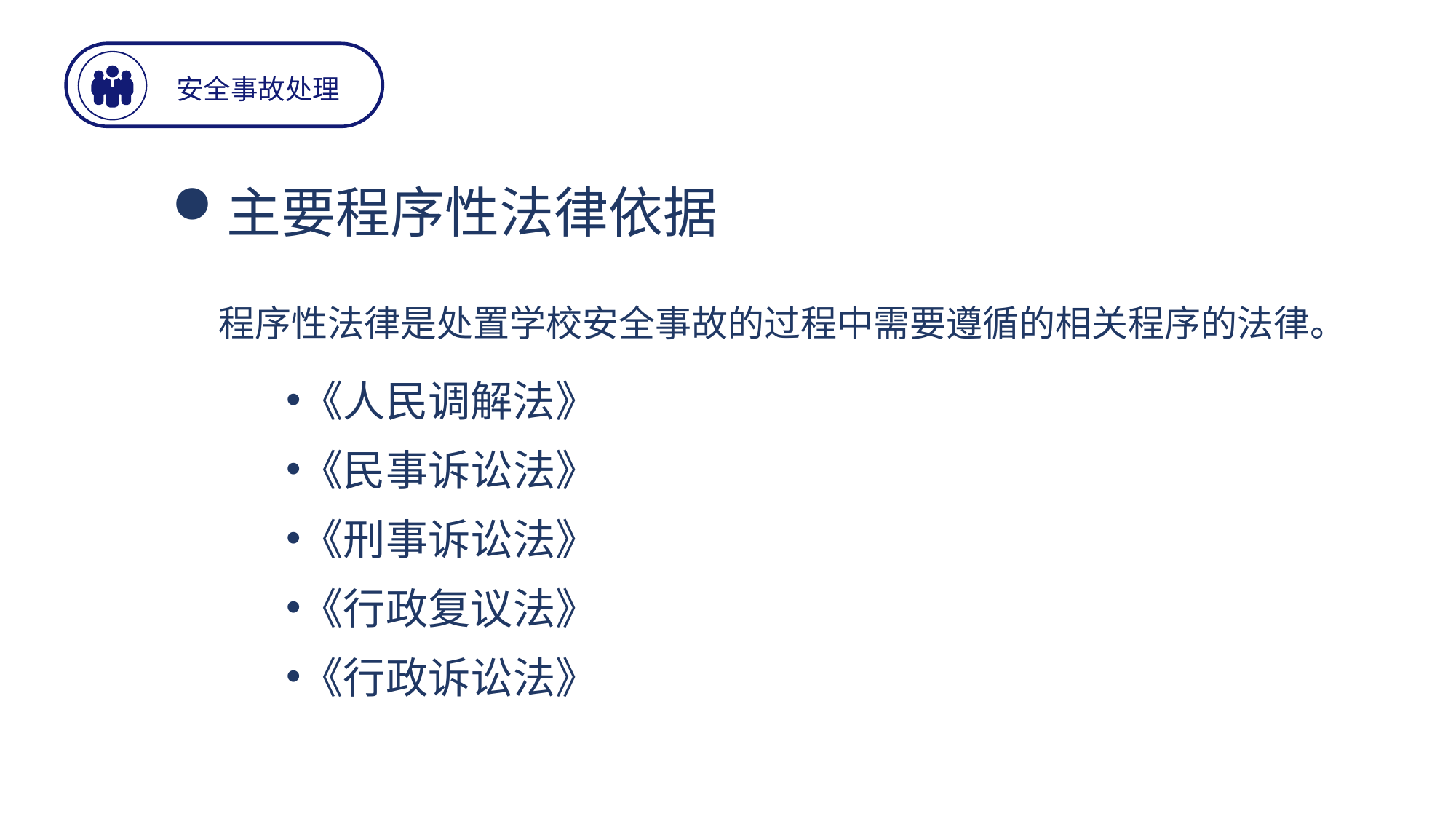

安全事故处理
主要程序性法律依据
程序性法律是处置学校安全事故的过程中需要遵循的相关程序的法律。
《人民调解法》
《民事诉讼法》
《刑事诉讼法》
《行政复议法》
《行政诉讼法》